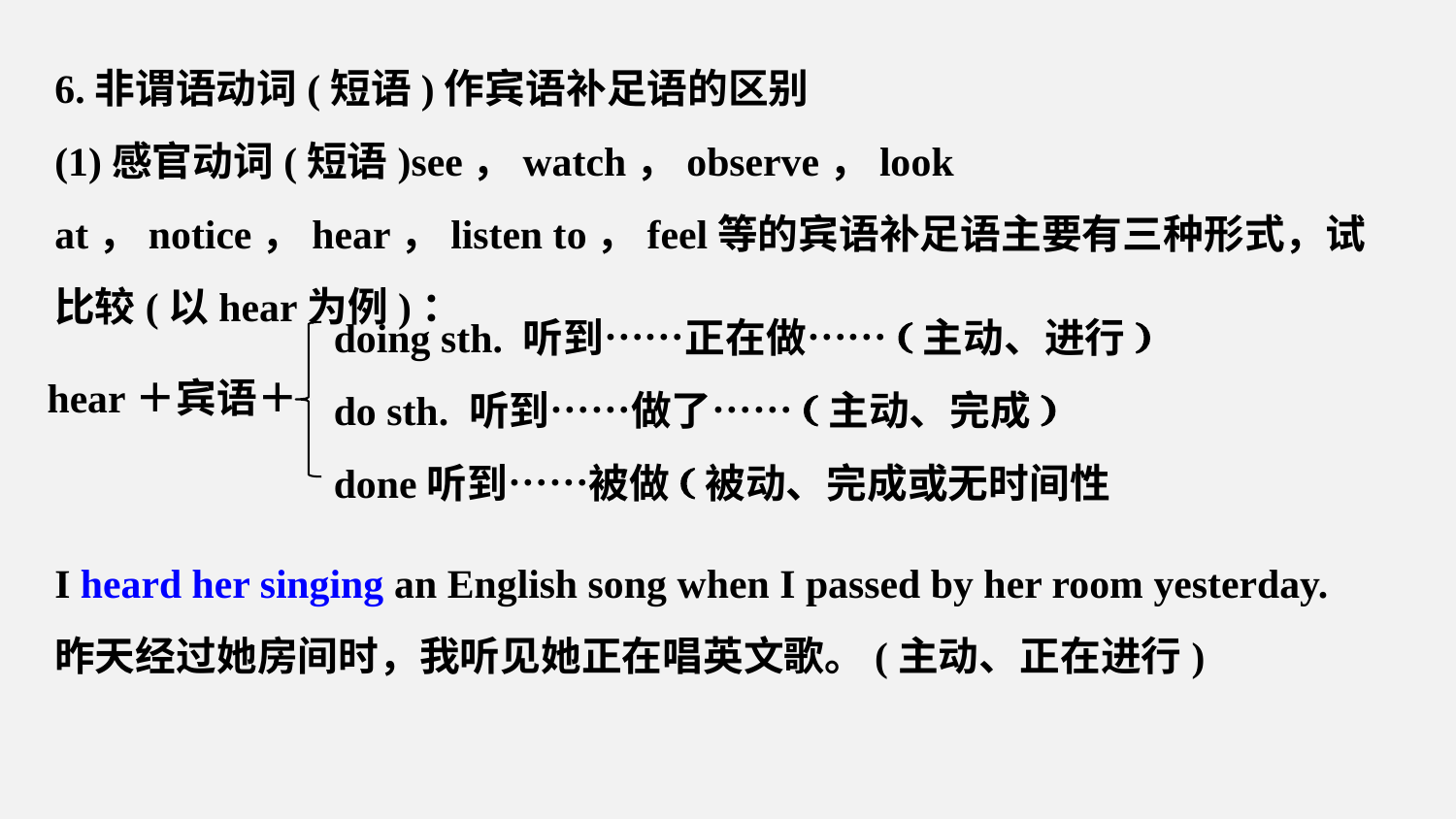

6.非谓语动词(短语)作宾语补足语的区别
(1)感官动词(短语)see，watch，observe，look at，notice，hear，listen to，feel等的宾语补足语主要有三种形式，试比较(以hear为例)：
doing sth. 听到……正在做……(主动、进行)
do sth. 听到……做了……(主动、完成)
done听到……被做(被动、完成或无时间性

hear＋宾语＋
I heard her singing an English song when I passed by her room yesterday.
昨天经过她房间时，我听见她正在唱英文歌。(主动、正在进行)